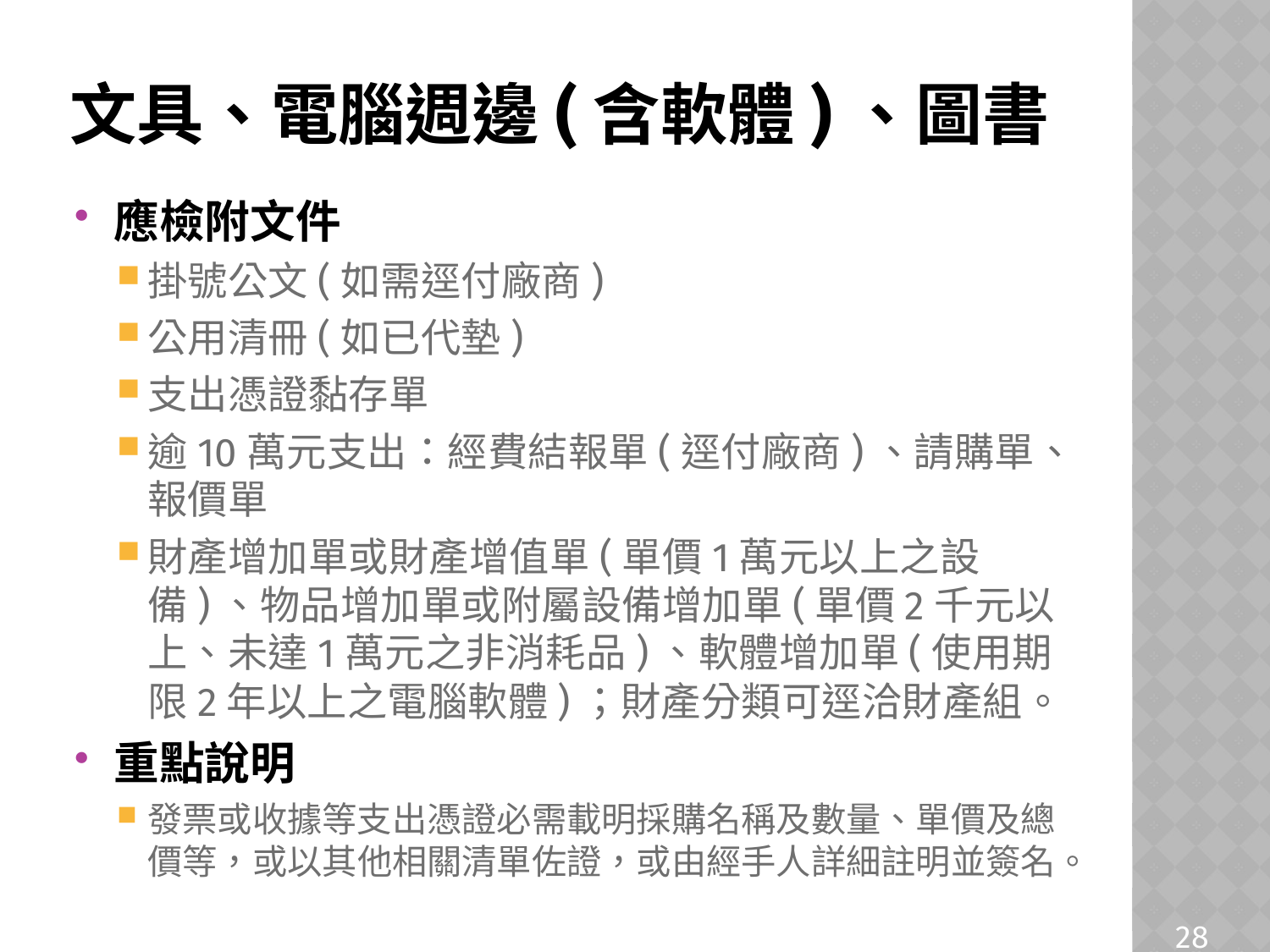

# 文具、電腦週邊(含軟體)、圖書
應檢附文件
掛號公文(如需逕付廠商)
公用清冊(如已代墊)
支出憑證黏存單
逾10萬元支出：經費結報單(逕付廠商)、請購單、報價單
財產增加單或財產增值單(單價1萬元以上之設備)、物品增加單或附屬設備增加單(單價2千元以上、未達1萬元之非消耗品)、軟體增加單(使用期限2年以上之電腦軟體)；財產分類可逕洽財產組。
重點說明
發票或收據等支出憑證必需載明採購名稱及數量、單價及總價等，或以其他相關清單佐證，或由經手人詳細註明並簽名。
28